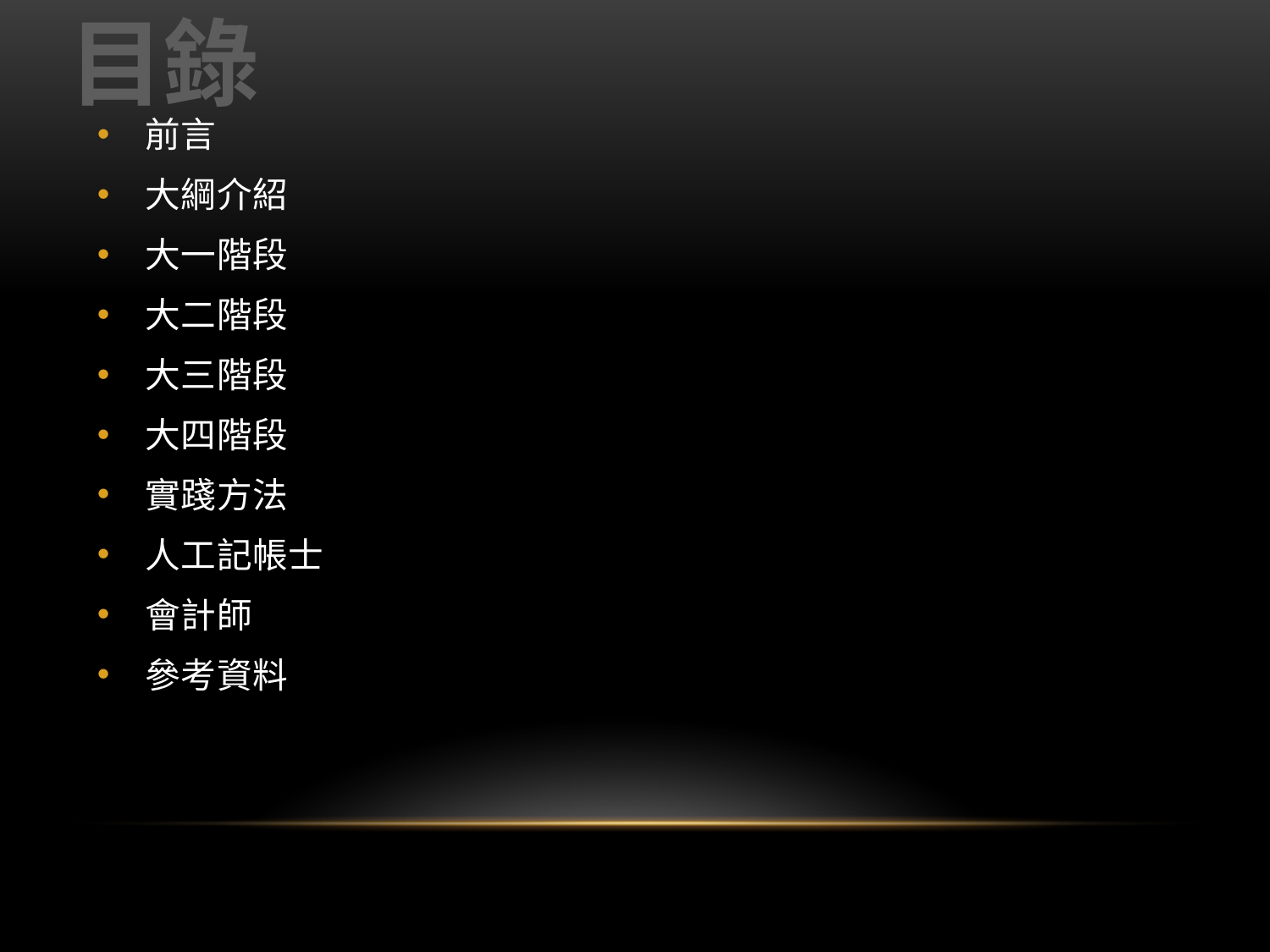

目錄

前言
大綱介紹
大一階段
大二階段
大三階段
大四階段
實踐方法
人工記帳士
會計師
參考資料